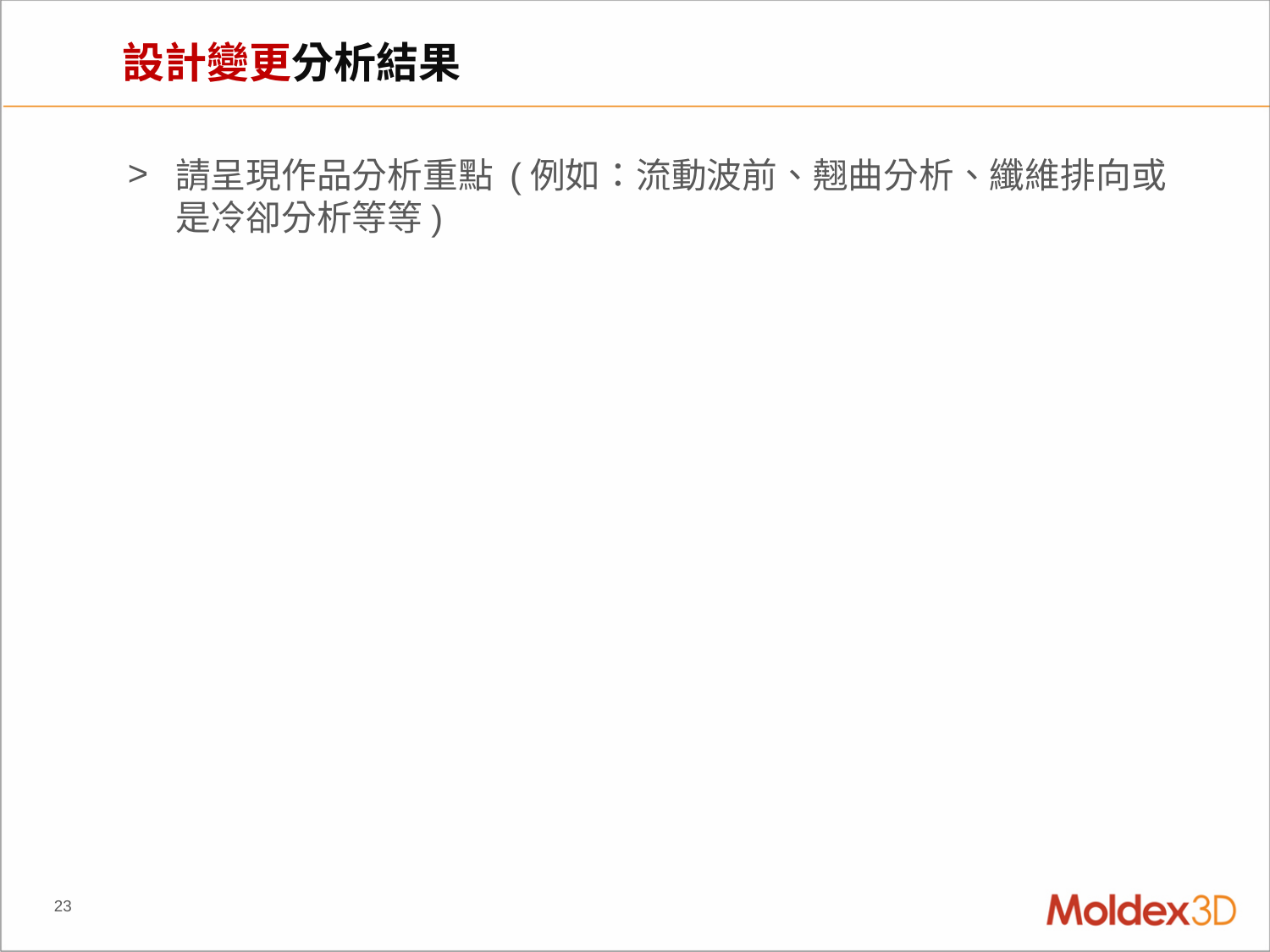

# 設計變更分析結果
請呈現作品分析重點 (例如：流動波前、翹曲分析、纖維排向或是冷卻分析等等)